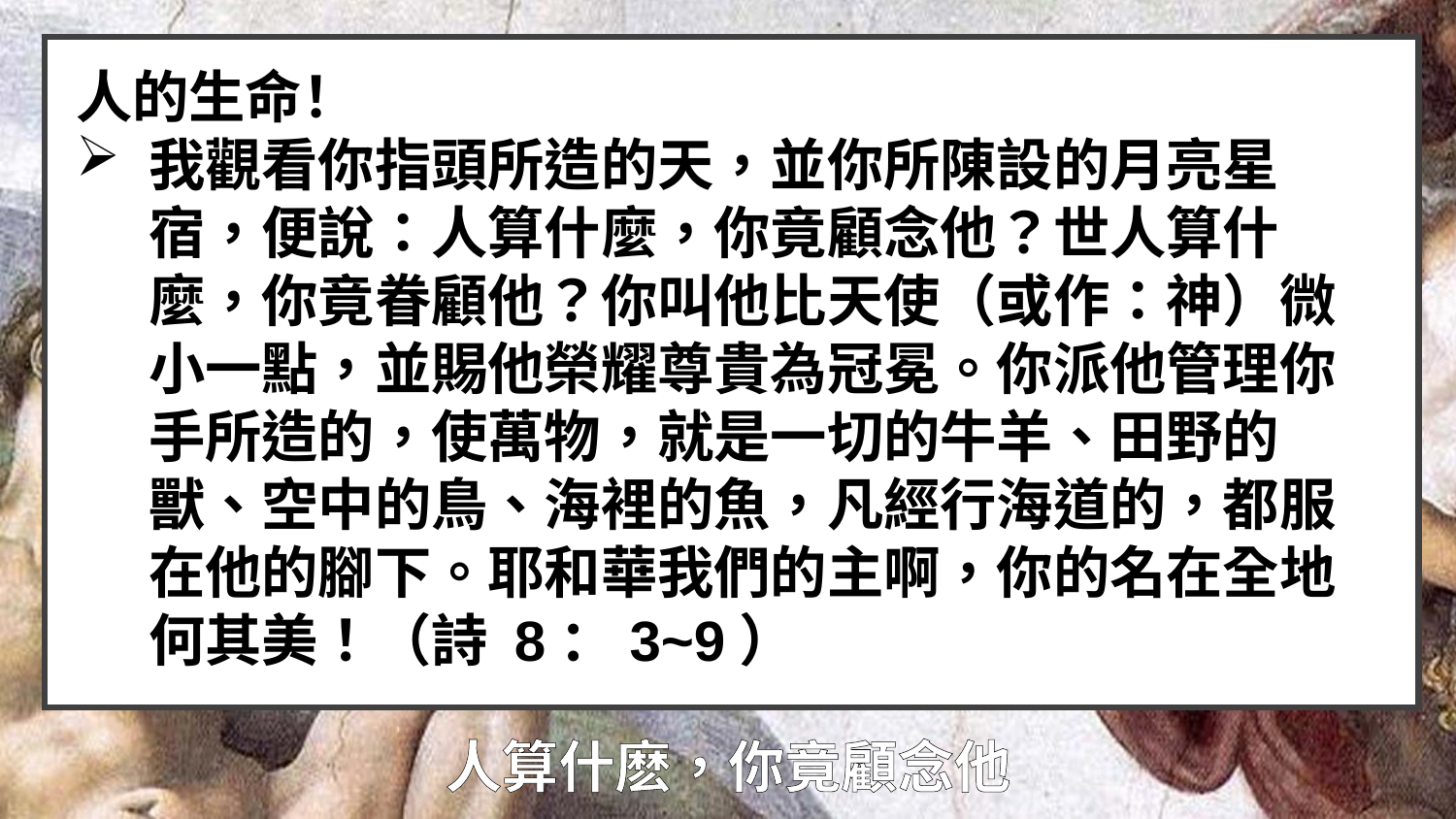

人的生命！
我觀看你指頭所造的天，並你所陳設的月亮星宿，便說：人算什麼，你竟顧念他？世人算什麼，你竟眷顧他？你叫他比天使（或作：神）微小一點，並賜他榮耀尊貴為冠冕。你派他管理你手所造的，使萬物，就是一切的牛羊、田野的獸、空中的鳥、海裡的魚，凡經行海道的，都服在他的腳下。耶和華我們的主啊，你的名在全地何其美！（詩 8：3~9）
# 人算什麽，你竟顧念他